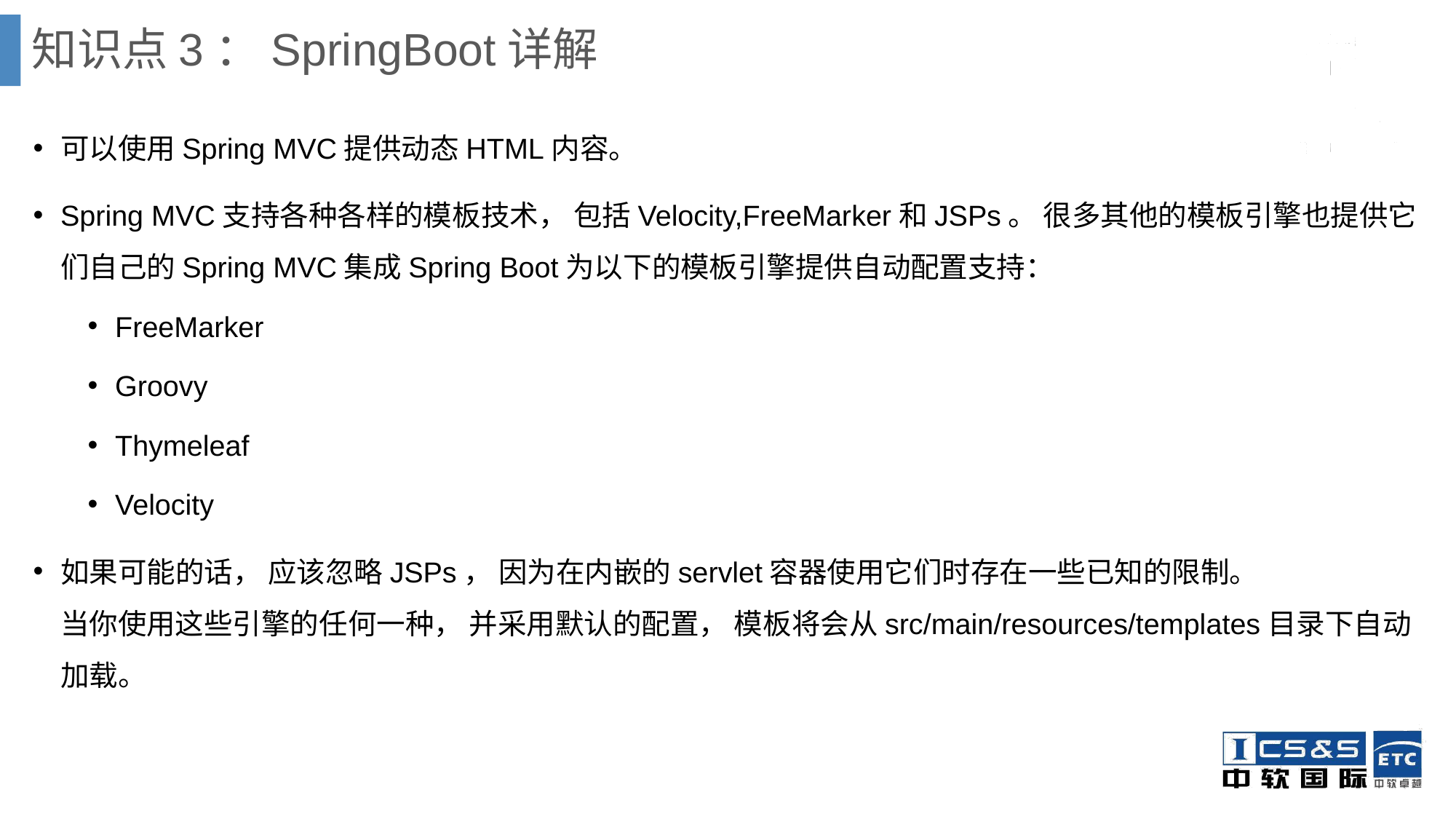

# 知识点3：SpringBoot详解
可以使用Spring MVC提供动态HTML内容。
Spring MVC支持各种各样的模板技术， 包括Velocity,FreeMarker和JSPs。 很多其他的模板引擎也提供它们自己的Spring MVC集成Spring Boot为以下的模板引擎提供自动配置支持：
FreeMarker
Groovy
Thymeleaf
Velocity
如果可能的话， 应该忽略JSPs， 因为在内嵌的servlet容器使用它们时存在一些已知的限制。
当你使用这些引擎的任何一种， 并采用默认的配置， 模板将会从src/main/resources/templates目录下自动加载。